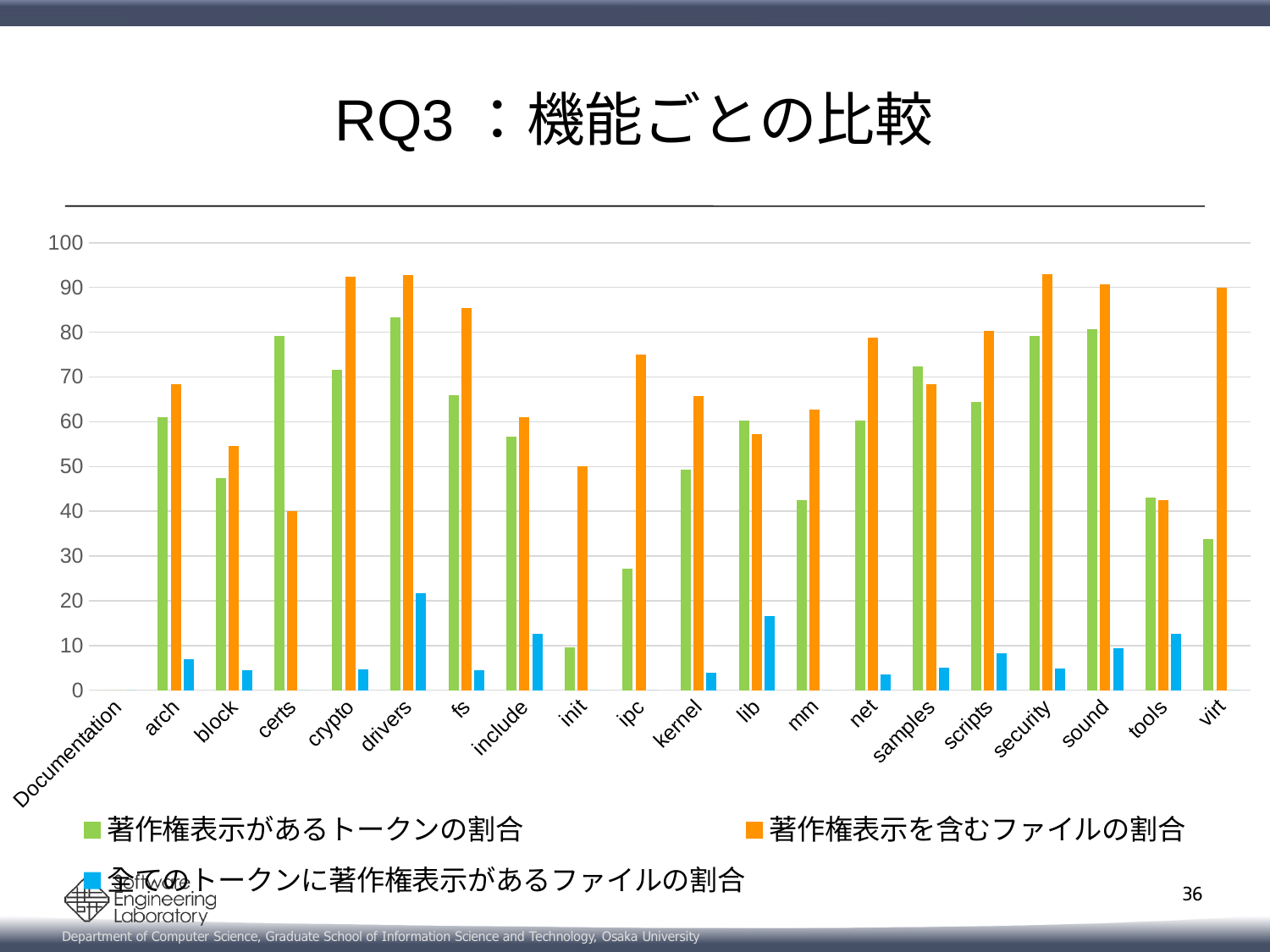

# RQ3：機能ごとの比較

### Chart

| Category | 著作権表示があるトークンの割合 | 著作権表示を含むファイルの割合 | 全てのトークンに著作権表示があるファイルの割合 |
|---|---|---|---|
| Documentation | 0.0 | 0.0 | 0.0 |
| arch | 60.99558742870131 | 68.44004812190883 | 6.991043978077798 |
| block | 47.33035913195972 | 54.54545454545454 | 4.545454545454546 |
| certs | 79.07514450867052 | 40.0 | 0.0 |
| crypto | 71.59472160305168 | 92.3076923076923 | 4.615384615384616 |
| drivers | 83.23173082306621 | 92.85807319932272 | 21.660226631355012 |
| fs | 65.98459283249565 | 85.33333333333334 | 4.444444444444445 |
| include | 56.56677067230637 | 60.95366621682411 | 12.663067926225821 |
| init | 9.655751469353484 | 50.0 | 0.0 |
| ipc | 27.190580503833516 | 75.0 | 0.0 |
| kernel | 49.212386286120456 | 65.74585635359117 | 3.867403314917127 |
| lib | 60.333218704601755 | 57.27272727272727 | 16.666666666666664 |
| mm | 42.53683603012245 | 62.637362637362635 | 0.0 |
| net | 60.31358097868576 | 78.80523731587562 | 3.518821603927987 |
| samples | 72.38214028181092 | 68.36158192090396 | 5.084745762711865 |
| scripts | 64.46188438891659 | 80.32786885245902 | 8.19672131147541 |
| security | 79.16820802281069 | 93.00699300699301 | 4.895104895104895 |
| sound | 80.59418575524651 | 90.77109896782028 | 9.350333940497874 |
| tools | 42.97147704674093 | 42.51269035532995 | 12.605752961082912 |
| virt | 33.85525055329832 | 90.0 | 0.0 |
36